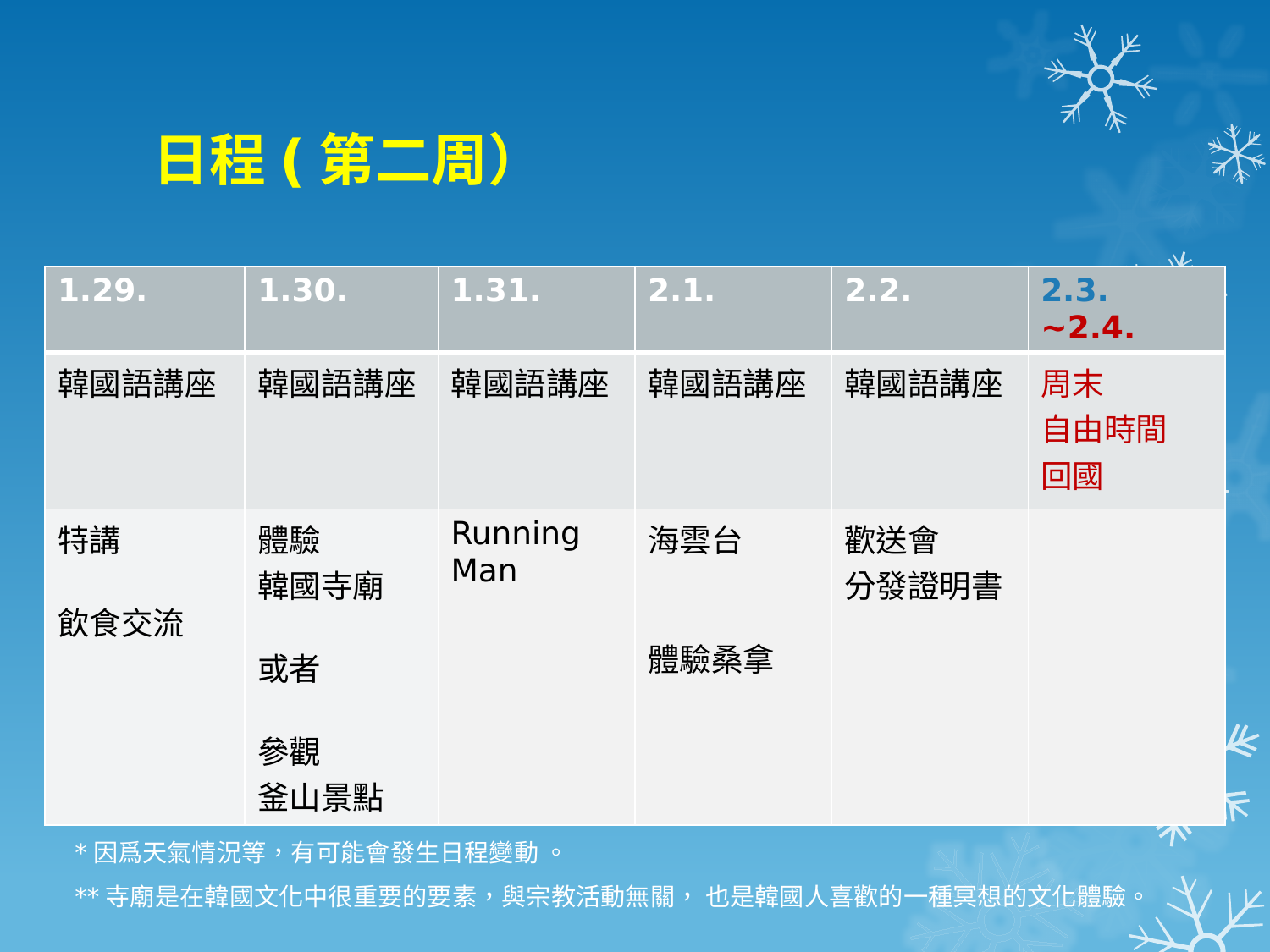

# 日程(第二周）
| 1.29. | 1.30. | 1.31. | 2.1. | 2.2. | 2.3. ~2.4. |
| --- | --- | --- | --- | --- | --- |
| 韓國語講座 | 韓國語講座 | 韓國語講座 | 韓國語講座 | 韓國語講座 | 周末 自由時間 回國 |
| 特講 飲食交流 | 體驗 韓國寺廟 或者 參觀 釜山景點 | Running Man | 海雲台 體驗桑拿 | 歡送會 分發證明書 |  |
*因爲天氣情況等，有可能會發生日程變動 。
**寺廟是在韓國文化中很重要的要素，與宗教活動無關， 也是韓國人喜歡的一種冥想的文化體驗。